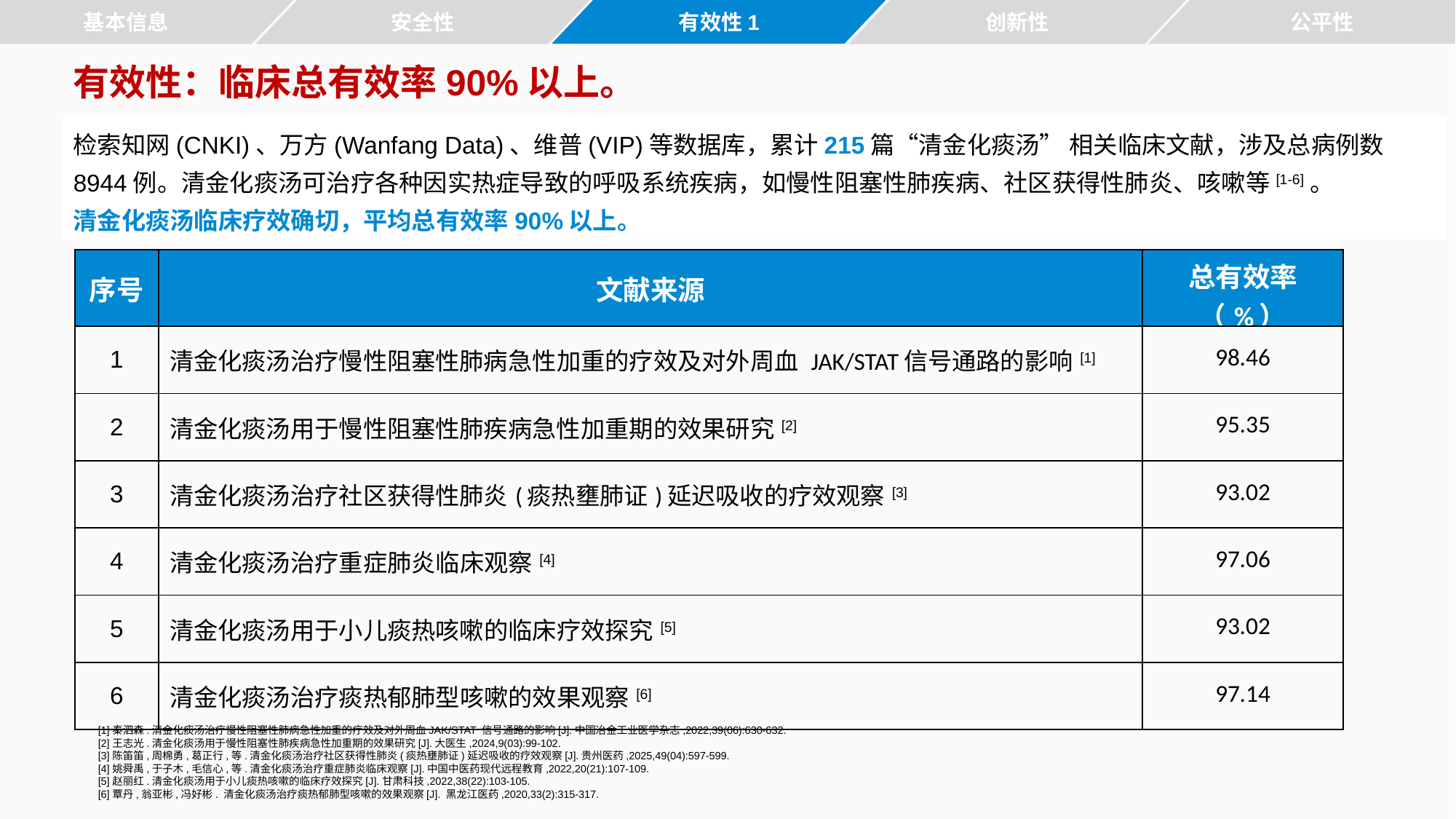

有效性1
公平性
基本信息
安全性
创新性
有效性：临床总有效率90%以上。
检索知网(CNKI)、万方(Wanfang Data)、维普(VIP)等数据库，累计215篇“清金化痰汤” 相关临床文献，涉及总病例数8944例。清金化痰汤可治疗各种因实热症导致的呼吸系统疾病，如慢性阻塞性肺疾病、社区获得性肺炎、咳嗽等[1-6]。
清金化痰汤临床疗效确切，平均总有效率90%以上。
| 序号 | 文献来源 | 总有效率（%） |
| --- | --- | --- |
| 1 | 清金化痰汤治疗慢性阻塞性肺病急性加重的疗效及对外周血 JAK/STAT信号通路的影响[1] | 98.46 |
| 2 | 清金化痰汤用于慢性阻塞性肺疾病急性加重期的效果研究[2] | 95.35 |
| 3 | 清金化痰汤治疗社区获得性肺炎(痰热壅肺证)延迟吸收的疗效观察[3] | 93.02 |
| 4 | 清金化痰汤治疗重症肺炎临床观察[4] | 97.06 |
| 5 | 清金化痰汤用于小儿痰热咳嗽的临床疗效探究[5] | 93.02 |
| 6 | 清金化痰汤治疗痰热郁肺型咳嗽的效果观察[6] | 97.14 |
[1]秦泗森.清金化痰汤治疗慢性阻塞性肺病急性加重的疗效及对外周血JAK/STAT 信号通路的影响[J].中国冶金工业医学杂志,2022,39(06):630-632.
[2]王志光.清金化痰汤用于慢性阻塞性肺疾病急性加重期的效果研究[J].大医生,2024,9(03):99-102.
[3]陈笛笛,周棉勇,葛正行,等.清金化痰汤治疗社区获得性肺炎(痰热壅肺证)延迟吸收的疗效观察[J].贵州医药,2025,49(04):597-599.
[4]姚舜禹,于子木,毛信心,等.清金化痰汤治疗重症肺炎临床观察[J].中国中医药现代远程教育,2022,20(21):107-109.
[5]赵丽红.清金化痰汤用于小儿痰热咳嗽的临床疗效探究[J].甘肃科技,2022,38(22):103-105.
[6]覃丹,翁亚彬,冯好彬. 清金化痰汤治疗痰热郁肺型咳嗽的效果观察[J]. 黑龙江医药,2020,33(2):315-317.